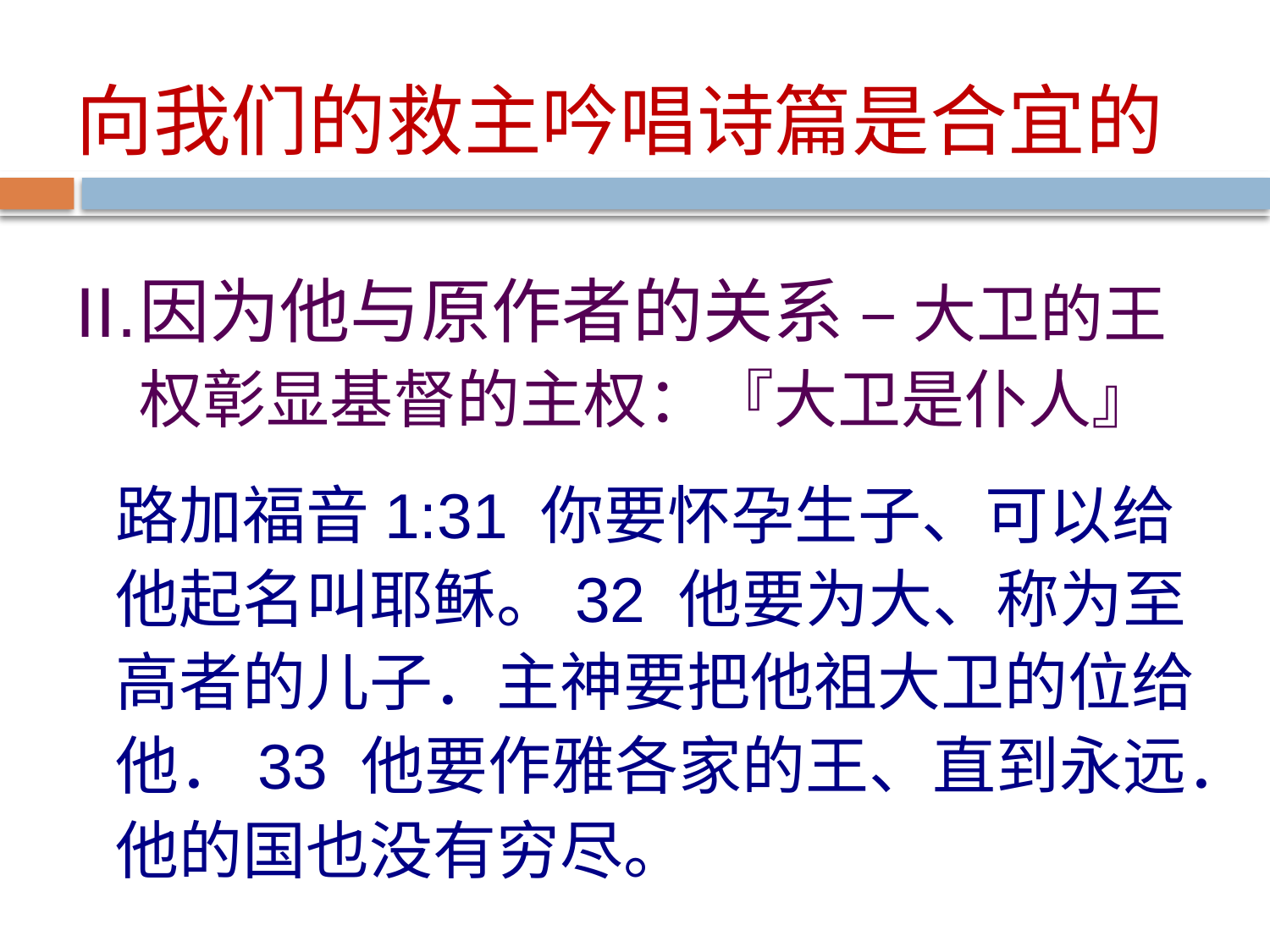

向我们的救主吟唱诗篇是合宜的
因为他与原作者的关系 – 大卫的王权彰显基督的主权：『大卫是仆人』
路加福音1:31 你要怀孕生子、可以给他起名叫耶稣。32 他要为大、称为至高者的儿子．主神要把他祖大卫的位给他．33 他要作雅各家的王、直到永远．他的国也没有穷尽。